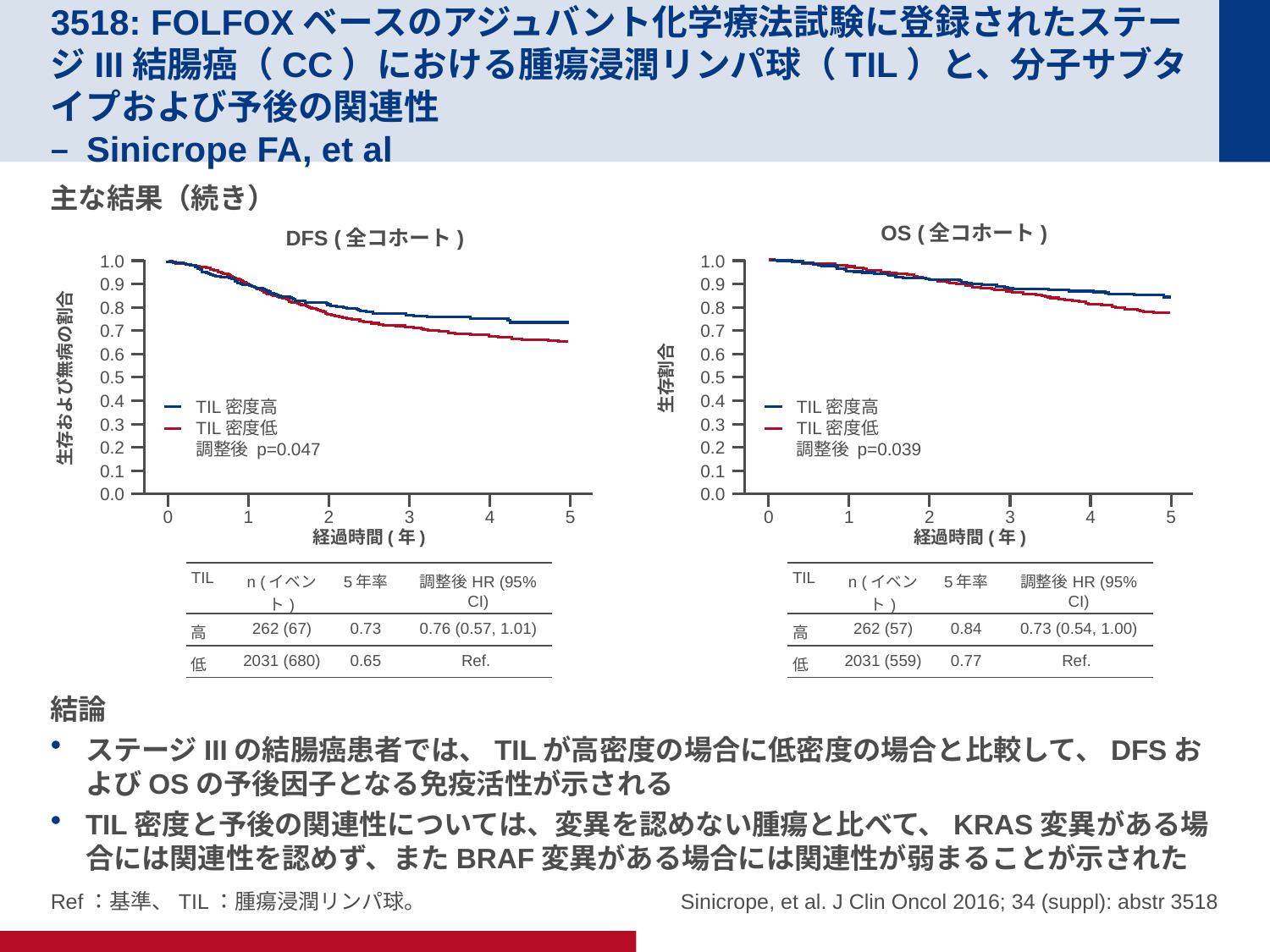

# 3518: FOLFOXベースのアジュバント化学療法試験に登録されたステージIII結腸癌（CC）における腫瘍浸潤リンパ球（TIL）と、分子サブタイプおよび予後の関連性 – Sinicrope FA, et al
主な結果（続き）

結論
ステージIIIの結腸癌患者では、TILが高密度の場合に低密度の場合と比較して、DFSおよびOSの予後因子となる免疫活性が示される
TIL密度と予後の関連性については、変異を認めない腫瘍と比べて、KRAS変異がある場合には関連性を認めず、またBRAF変異がある場合には関連性が弱まることが示された
OS (全コホート)
DFS (全コホート)
1.0
1.0

0.9
0.9
0.8
0.8
0.7
0.7
0.6
0.6
生存および無病の割合
0.5
0.5
生存割合
0.4
0.4
TIL密度高
TIL密度低
調整後 p=0.047
TIL密度高
TIL密度低
調整後 p=0.039
0.3
0.3
0.2
0.2
0.1
0.1
0.0
0.0
0
1
2
3
4
5
0
1
2
3
4
5
経過時間(年)
経過時間(年)
| TIL | n (イベント) | 5年率 | 調整後HR (95% CI) |
| --- | --- | --- | --- |
| 高 | 262 (67) | 0.73 | 0.76 (0.57, 1.01) |
| 低 | 2031 (680) | 0.65 | Ref. |
| TIL | n (イベント) | 5年率 | 調整後HR (95% CI) |
| --- | --- | --- | --- |
| 高 | 262 (57) | 0.84 | 0.73 (0.54, 1.00) |
| 低 | 2031 (559) | 0.77 | Ref. |
Sinicrope, et al. J Clin Oncol 2016; 34 (suppl): abstr 3518
Ref：基準、TIL：腫瘍浸潤リンパ球。